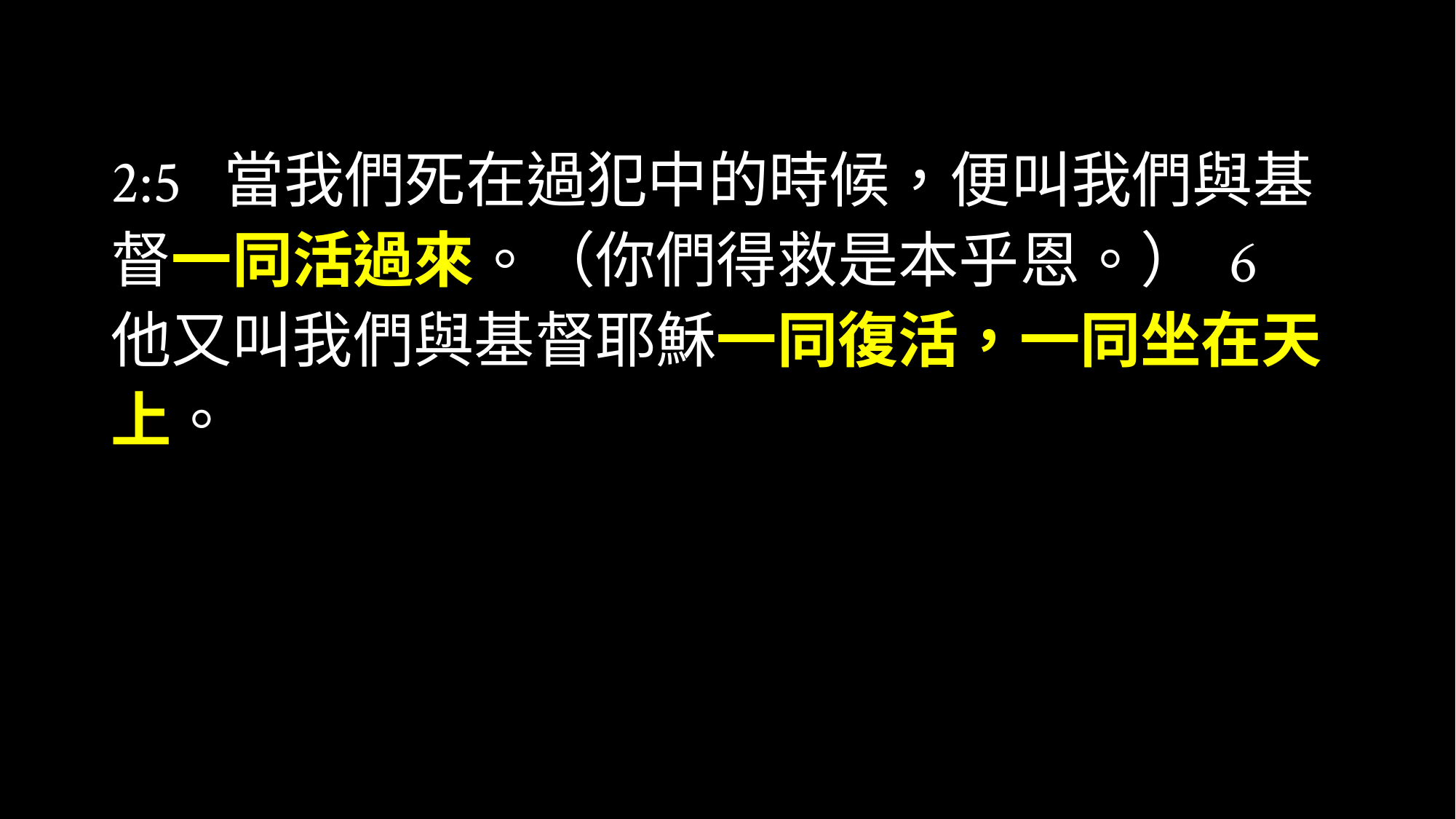

2:5  當我們死在過犯中的時候，便叫我們與基督一同活過來。（你們得救是本乎恩。） 6  他又叫我們與基督耶穌一同復活，一同坐在天上。